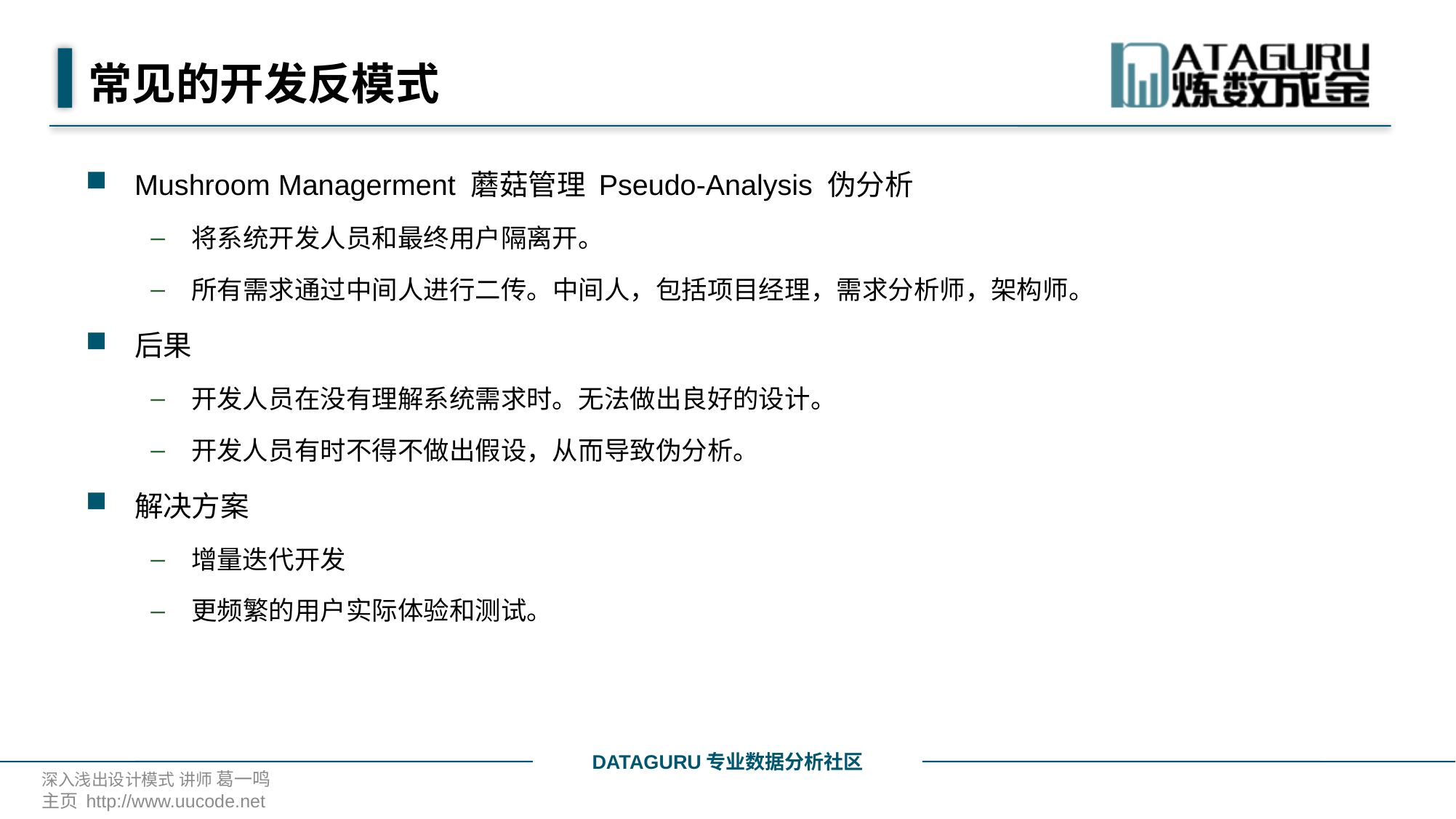

# 常见的开发反模式
Mushroom Managerment 蘑菇管理 Pseudo-Analysis 伪分析
将系统开发人员和最终用户隔离开。
所有需求通过中间人进行二传。中间人，包括项目经理，需求分析师，架构师。
后果
开发人员在没有理解系统需求时。无法做出良好的设计。
开发人员有时不得不做出假设，从而导致伪分析。
解决方案
增量迭代开发
更频繁的用户实际体验和测试。